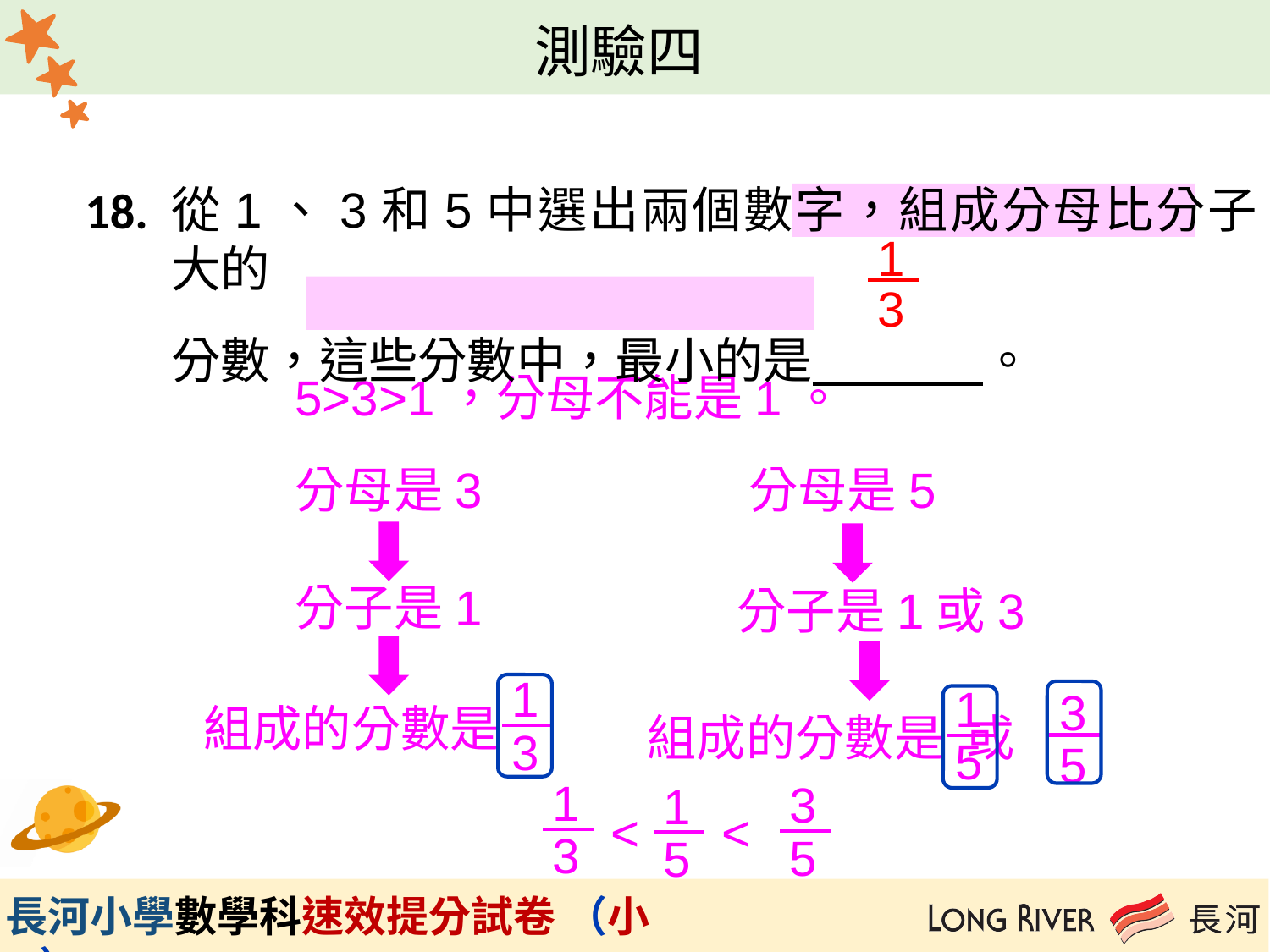

18.
從1、3和5中選出兩個數字，組成分母比分子大的
分數，這些分數中，最小的是          　 。

1
3

5>3>1，分母不能是1。
分母是3
分母是5

分子是1
分子是1或3

1
3

組成的分數是

1
5

組成的分數是  或
35

1
3

35

1
5

<      <